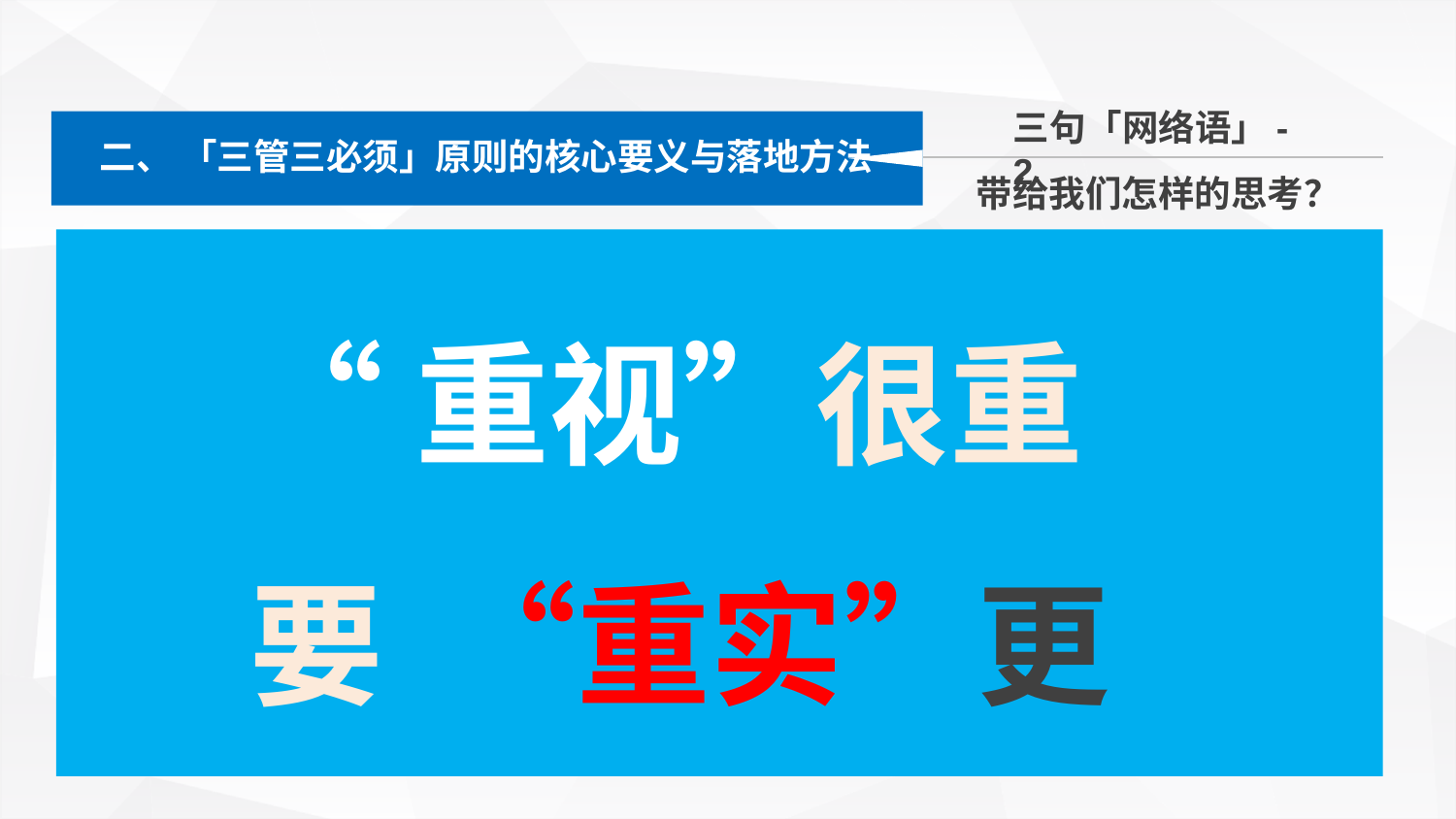

三句「网络语」-2

二、 「三管三必须」原则的核心要义与落地方法

带给我们怎样的思考？

“重视”很重要  “重实”更重要